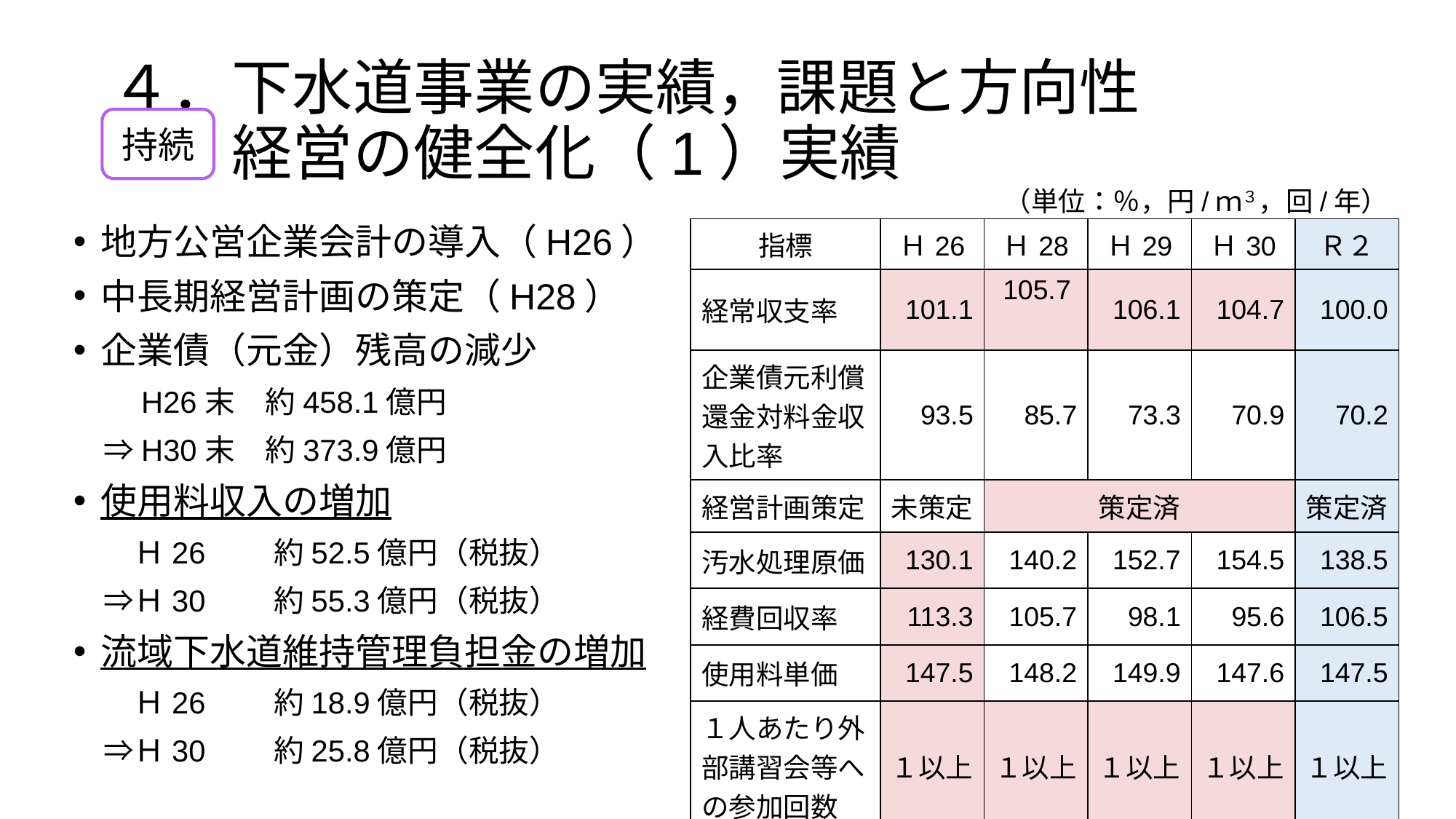

# ４．下水道事業の実績，課題と方向性 　　経営の健全化（1）実績
持続
（単位：％，円/ｍ３，回/年）
地方公営企業会計の導入（H26）
中長期経営計画の策定（H28）
企業債（元金）残高の減少
　　H26末　約458.1億円
　⇒H30末　約373.9億円
使用料収入の増加
　　Ｈ26　　約52.5億円（税抜）
　⇒Ｈ30　　約55.3億円（税抜）
流域下水道維持管理負担金の増加
　　Ｈ26　　約18.9億円（税抜）
　⇒Ｈ30　　約25.8億円（税抜）
| 指標 | Ｈ26 | Ｈ28 | Ｈ29 | Ｈ30 | Ｒ２ |
| --- | --- | --- | --- | --- | --- |
| 経常収支率 | 101.1 | 105.7 | 106.1 | 104.7 | 100.0 |
| 企業債元利償還金対料金収入比率 | 93.5 | 85.7 | 73.3 | 70.9 | 70.2 |
| 経営計画策定 | 未策定 | 策定済 |  |  | 策定済 |
| 汚水処理原価 | 130.1 | 140.2 | 152.7 | 154.5 | 138.5 |
| 経費回収率 | 113.3 | 105.7 | 98.1 | 95.6 | 106.5 |
| 使用料単価 | 147.5 | 148.2 | 149.9 | 147.6 | 147.5 |
| １人あたり外部講習会等への参加回数 | １以上 | １以上 | １以上 | １以上 | １以上 |
21